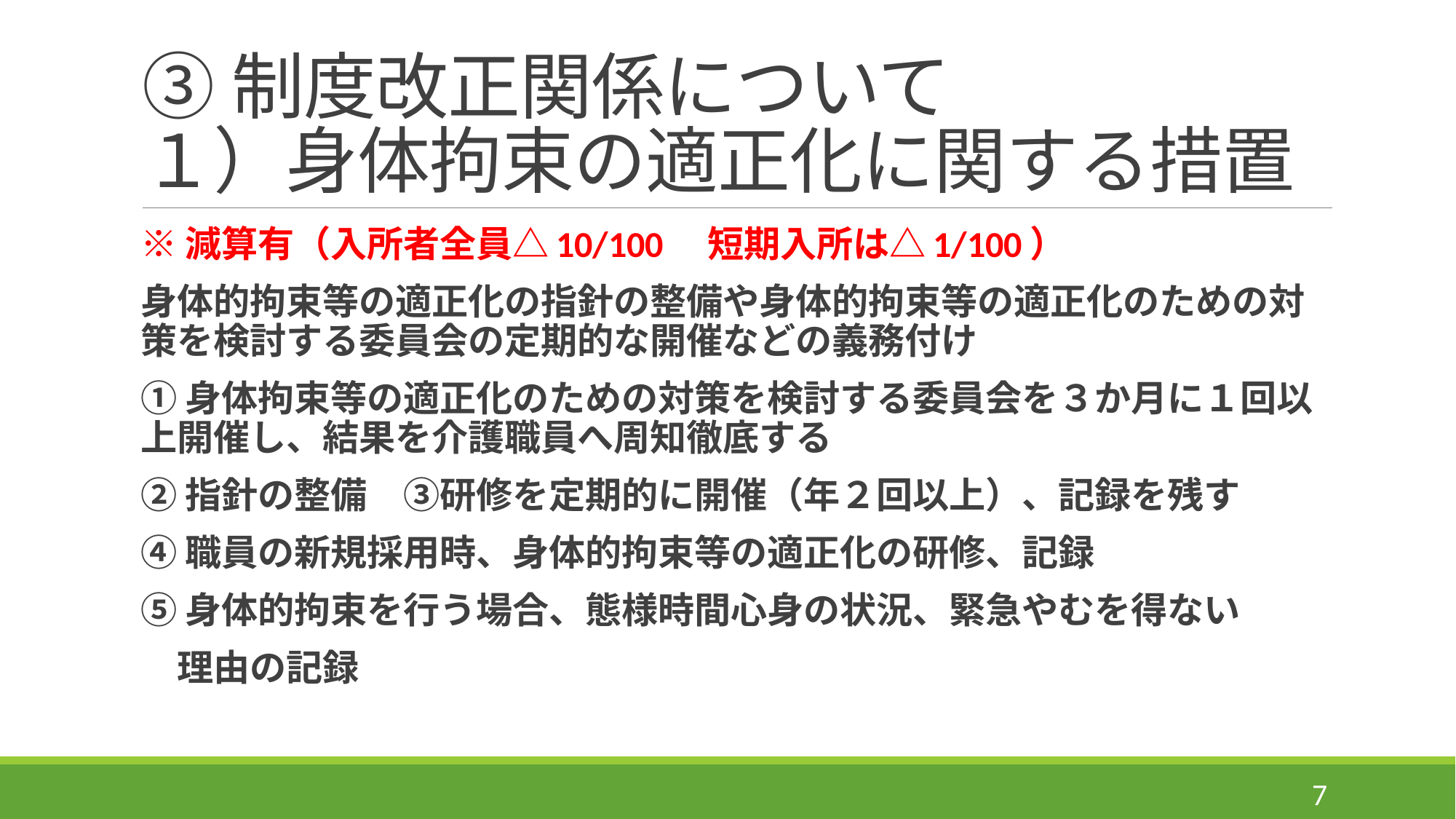

# ③制度改正関係について １）身体拘束の適正化に関する措置
※減算有（入所者全員△10/100　短期入所は△1/100）
身体的拘束等の適正化の指針の整備や身体的拘束等の適正化のための対策を検討する委員会の定期的な開催などの義務付け
①身体拘束等の適正化のための対策を検討する委員会を３か月に１回以上開催し、結果を介護職員へ周知徹底する
②指針の整備　③研修を定期的に開催（年２回以上）、記録を残す
④職員の新規採用時、身体的拘束等の適正化の研修、記録
⑤身体的拘束を行う場合、態様時間心身の状況、緊急やむを得ない
　理由の記録

7